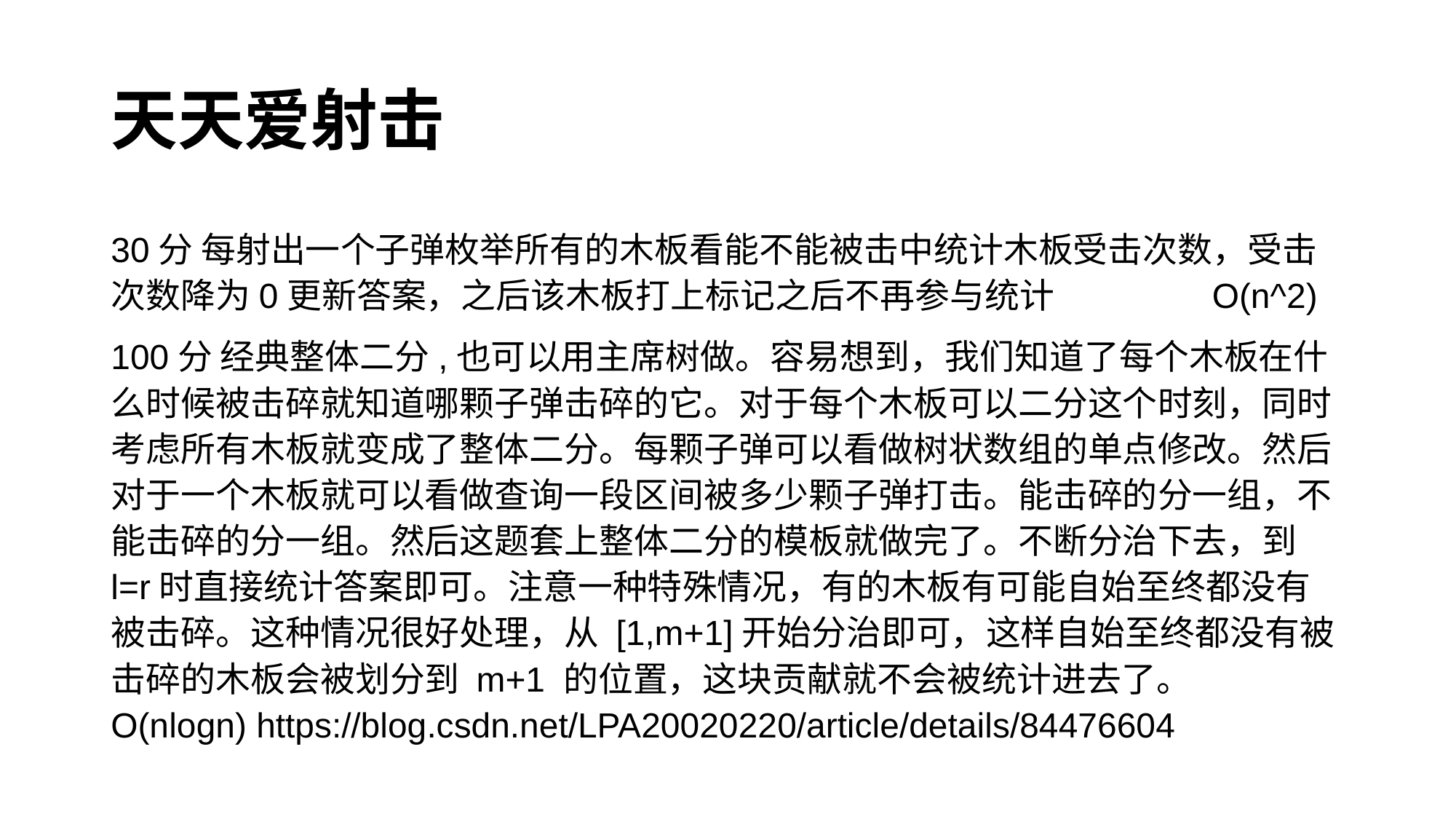

# 天天爱射击
30分 每射出一个子弹枚举所有的木板看能不能被击中统计木板受击次数，受击次数降为0更新答案，之后该木板打上标记之后不再参与统计                   O(n^2)
100分 经典整体二分,也可以用主席树做。容易想到，我们知道了每个木板在什么时候被击碎就知道哪颗子弹击碎的它。对于每个木板可以二分这个时刻，同时考虑所有木板就变成了整体二分。每颗子弹可以看做树状数组的单点修改。然后对于一个木板就可以看做查询一段区间被多少颗子弹打击。能击碎的分一组，不能击碎的分一组。然后这题套上整体二分的模板就做完了。不断分治下去，到 l=r时直接统计答案即可。注意一种特殊情况，有的木板有可能自始至终都没有被击碎。这种情况很好处理，从 [1,m+1]开始分治即可，这样自始至终都没有被击碎的木板会被划分到 m+1 的位置，这块贡献就不会被统计进去了。        O(nlogn) https://blog.csdn.net/LPA20020220/article/details/84476604